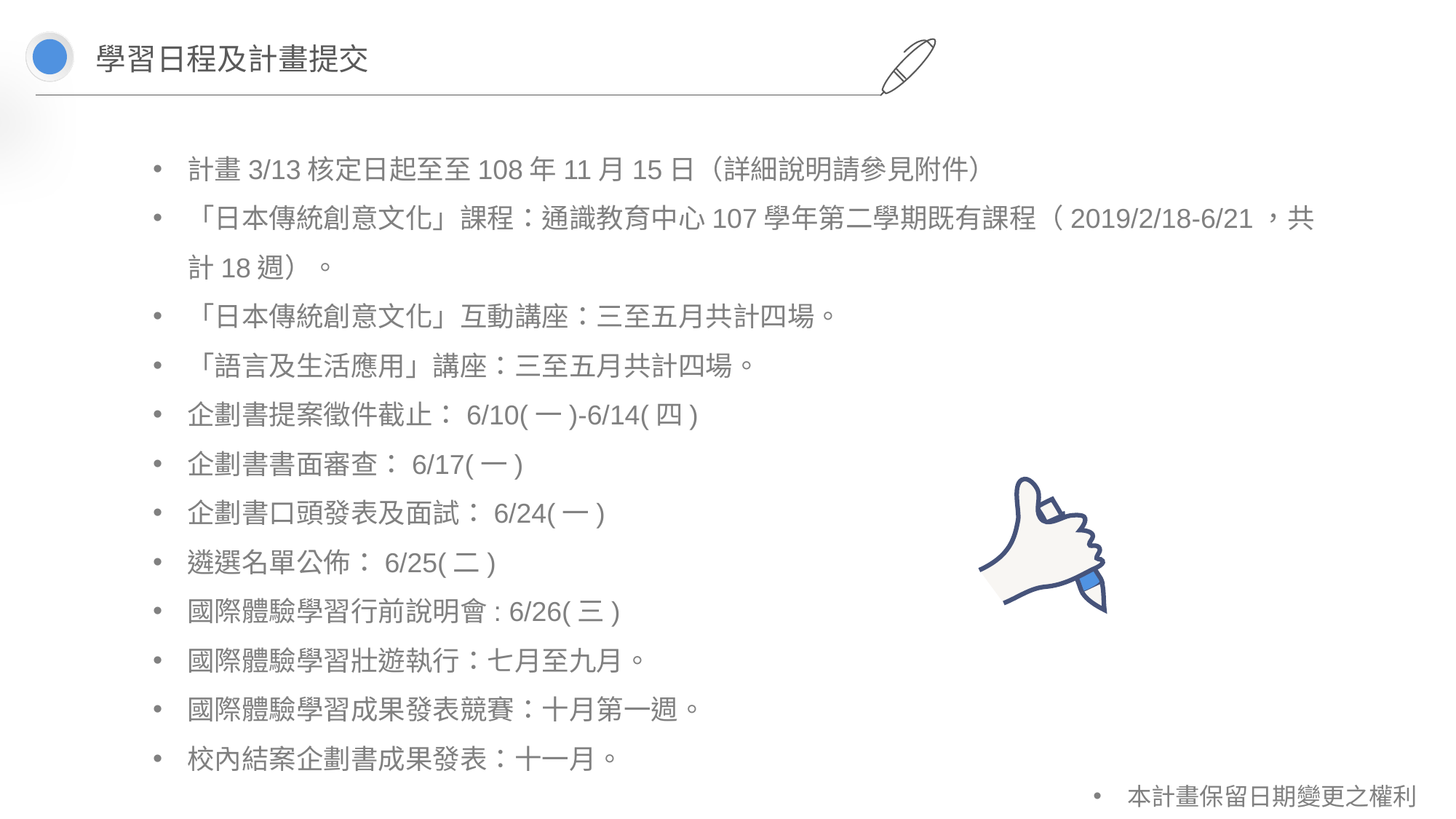

學習日程及計畫提交

計畫3/13核定日起至至108年11月15日（詳細說明請參見附件）
「日本傳統創意文化」課程：通識教育中心107學年第二學期既有課程（2019/2/18-6/21，共計18週）。
「日本傳統創意文化」互動講座：三至五月共計四場。
「語言及生活應用」講座：三至五月共計四場。
企劃書提案徵件截止：6/10(一)-6/14(四)
企劃書書面審查：6/17(一)
企劃書口頭發表及面試：6/24(一)
遴選名單公佈：6/25(二)
國際體驗學習行前說明會: 6/26(三)
國際體驗學習壯遊執行：七月至九月。
國際體驗學習成果發表競賽：十月第一週。
校內結案企劃書成果發表：十一月。

本計畫保留日期變更之權利